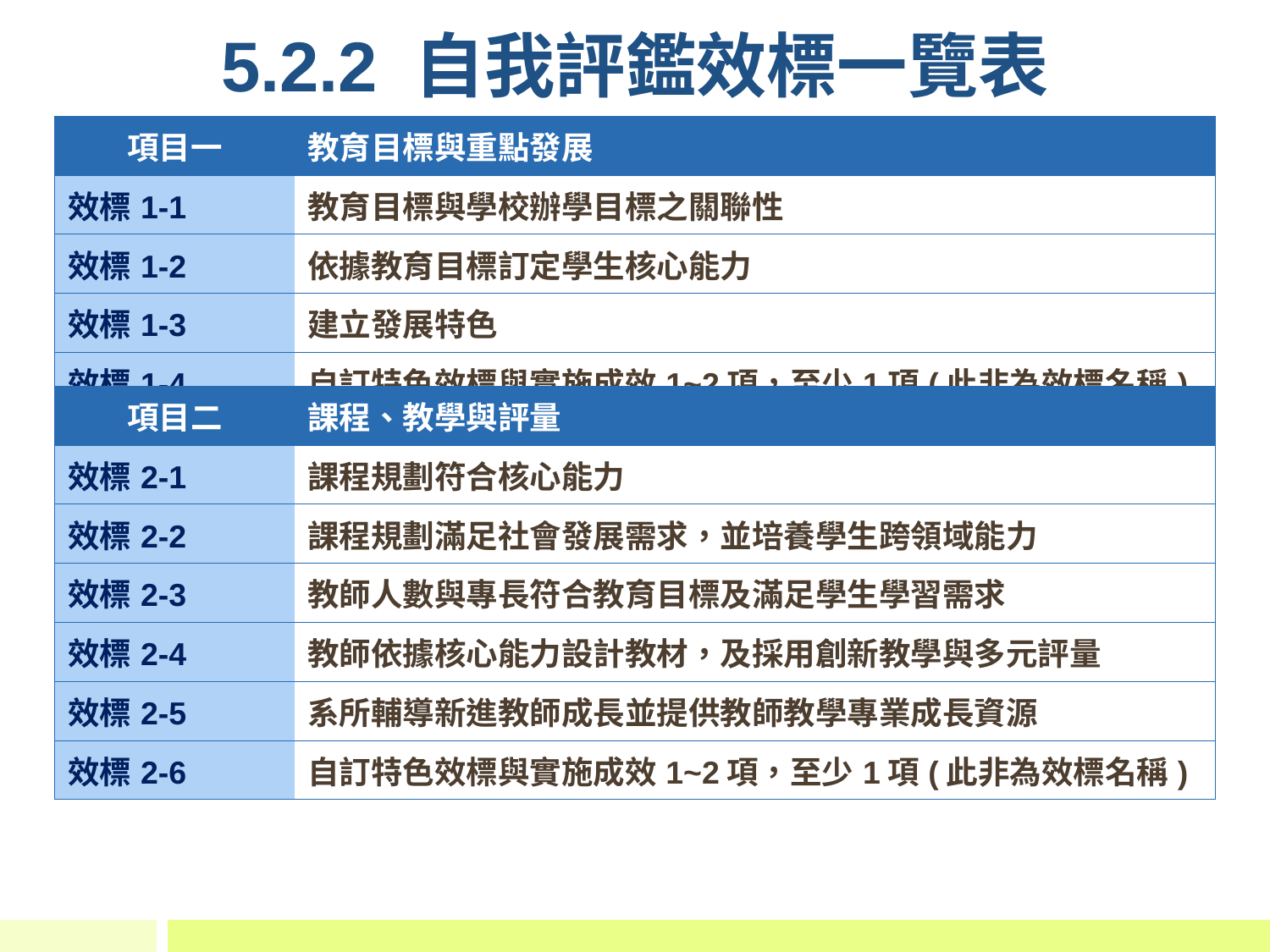

# 5.2.2 自我評鑑效標一覽表
| 項目一 | 教育目標與重點發展 |
| --- | --- |
| 效標1-1 | 教育目標與學校辦學目標之關聯性 |
| 效標1-2 | 依據教育目標訂定學生核心能力 |
| 效標1-3 | 建立發展特色 |
| 效標1-4 | 自訂特色效標與實施成效1~2項，至少1項(此非為效標名稱) |
| 項目二 | 課程、教學與評量 |
| --- | --- |
| 效標2-1 | 課程規劃符合核心能力 |
| 效標2-2 | 課程規劃滿足社會發展需求，並培養學生跨領域能力 |
| 效標2-3 | 教師人數與專長符合教育目標及滿足學生學習需求 |
| 效標2-4 | 教師依據核心能力設計教材，及採用創新教學與多元評量 |
| 效標2-5 | 系所輔導新進教師成長並提供教師教學專業成長資源 |
| 效標2-6 | 自訂特色效標與實施成效1~2項，至少1項(此非為效標名稱) |